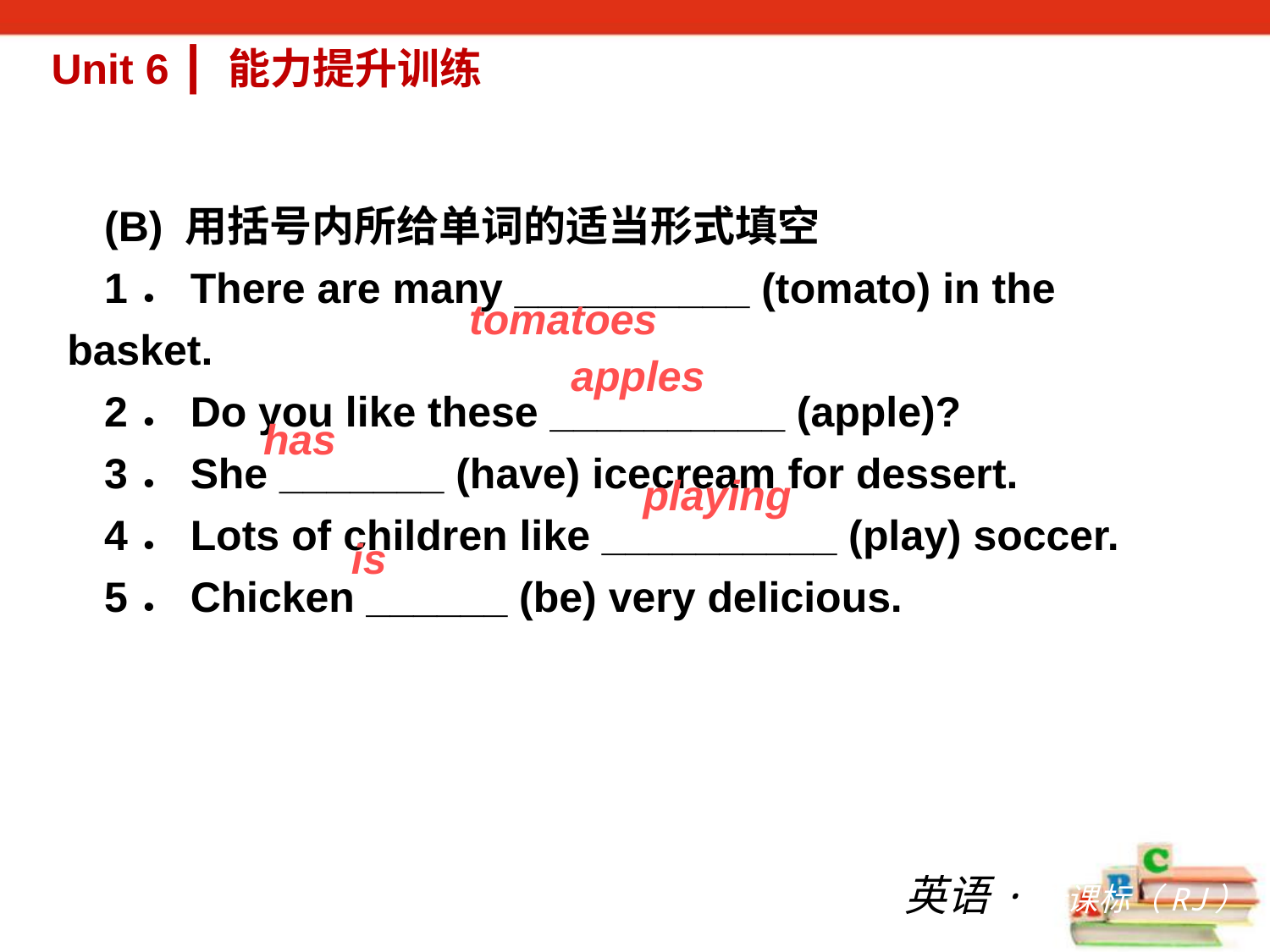

Unit 6 ┃ 能力提升训练
(B) 用括号内所给单词的适当形式填空
1．There are many __________ (tomato) in the basket.
2．Do you like these __________ (apple)?
3．She _______ (have) ice­cream for dessert.
4．Lots of children like __________ (play) soccer.
5．Chicken ______ (be) very delicious.
tomatoes
apples
has
playing
is
英语·新课标（RJ）